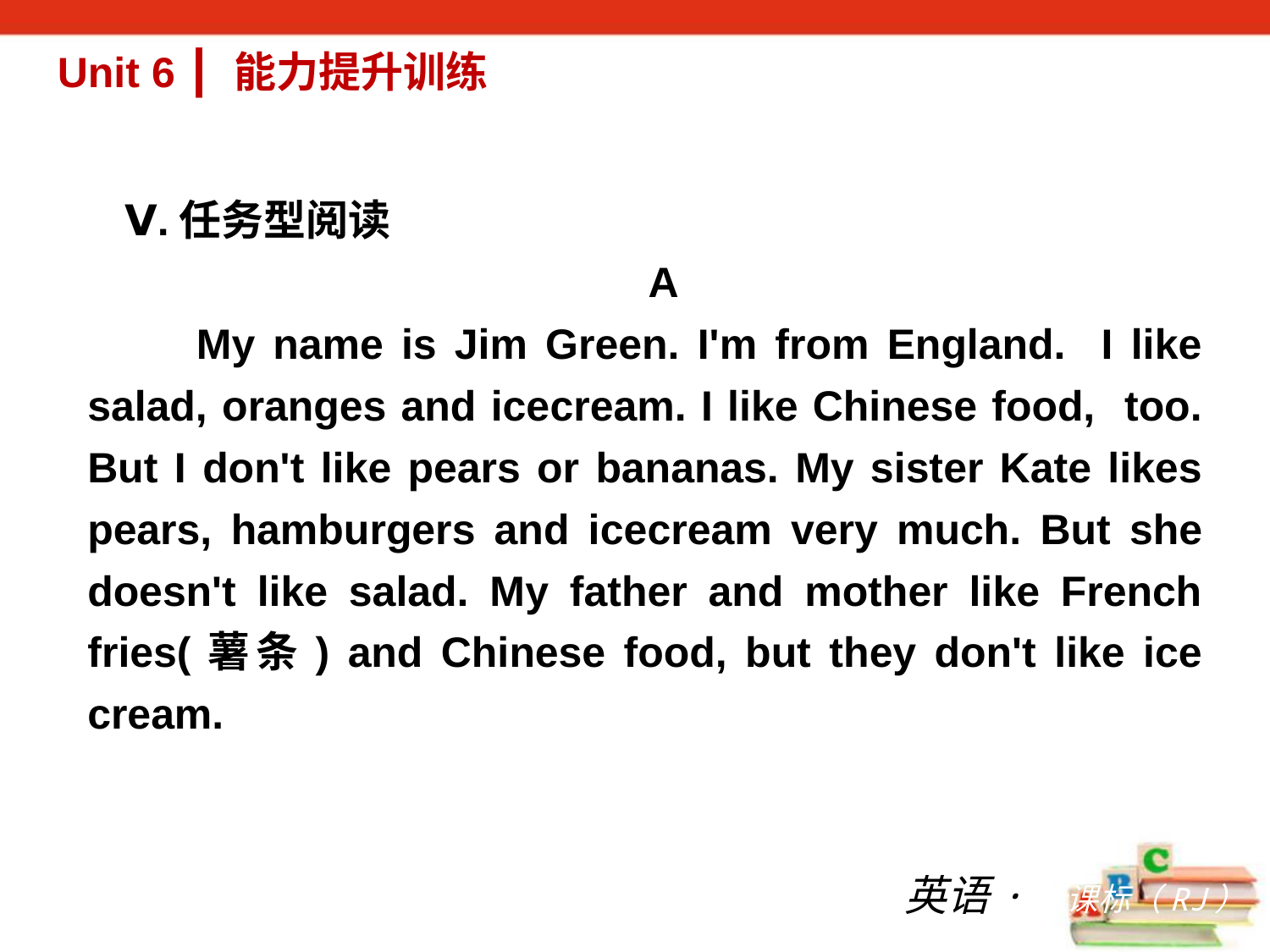

Unit 6 ┃ 能力提升训练
Ⅴ.任务型阅读
A
    My name is Jim Green. I'm from England.  I like salad, oranges and ice­cream. I like Chinese food,  too. But I don't like pears or bananas. My sister Kate likes pears, hamburgers and ice­cream very much. But she doesn't like salad. My father and mother like French fries(薯条) and Chinese food, but they don't like ice­cream.
英语·新课标（RJ）